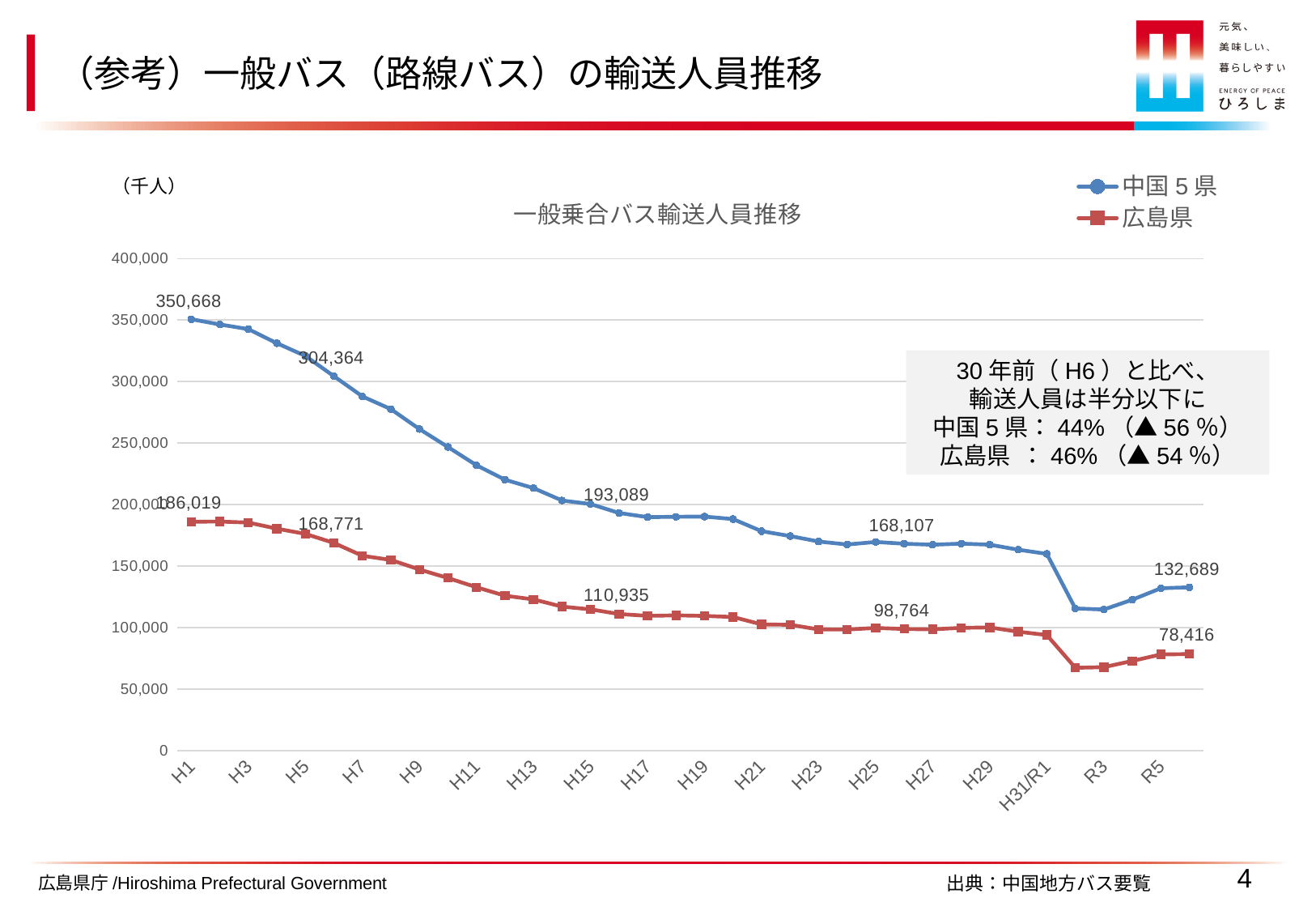

（参考）一般バス（路線バス）の輸送人員推移

### Chart: 一般乗合バス輸送人員推移

| Category | 中国5県 | 広島県 |
|---|---|---|
| H1 | 350668.0 | 186019.0 |
| H2 | 346410.0 | 186095.0 |
| H3 | 342616.0 | 185342.0 |
| H4 | 331147.0 | 180328.0 |
| H5 | 320804.0 | 176125.0 |
| H6 | 304364.0 | 168771.0 |
| H7 | 287910.0 | 158315.0 |
| H8 | 277555.0 | 154908.0 |
| H9 | 261372.0 | 147157.0 |
| H10 | 246743.0 | 140239.0 |
| H11 | 231947.0 | 132726.0 |
| H12 | 220191.0 | 125833.0 |
| H13 | 213362.0 | 122841.0 |
| H14 | 203248.0 | 116955.0 |
| H15 | 200365.0 | 114741.0 |
| H16 | 193089.0 | 110935.0 |
| H17 | 189710.0 | 109472.0 |
| H18 | 190015.0 | 109851.0 |
| H19 | 190185.0 | 109438.0 |
| H20 | 188130.0 | 108542.0 |
| H21 | 178283.0 | 102520.0 |
| H22 | 174353.0 | 102187.0 |
| H23 | 169869.0 | 98415.0 |
| H24 | 167471.0 | 98351.0 |
| H25 | 169531.0 | 99617.0 |
| H26 | 168107.0 | 98764.0 |
| H27 | 167292.0 | 98509.0 |
| H28 | 168170.0 | 99721.0 |
| H29 | 167330.0 | 100050.0 |
| H30 | 163248.0 | 96560.0 |
| H31/R1 | 159858.0 | 93872.0 |
| R2 | 115500.0 | 67260.0 |
| R3 | 114585.0 | 67737.0 |
| R4 | 122604.0 | 72799.0 |
| R5 | 131913.0 | 78093.0 |
| R6 | 132689.0 | 78416.0 |
（千人）
30年前（H6）と比べ、
輸送人員は半分以下に
中国5県：44%（▲56％）
広島県  ：46%（▲54％）
出典：中国地方バス要覧